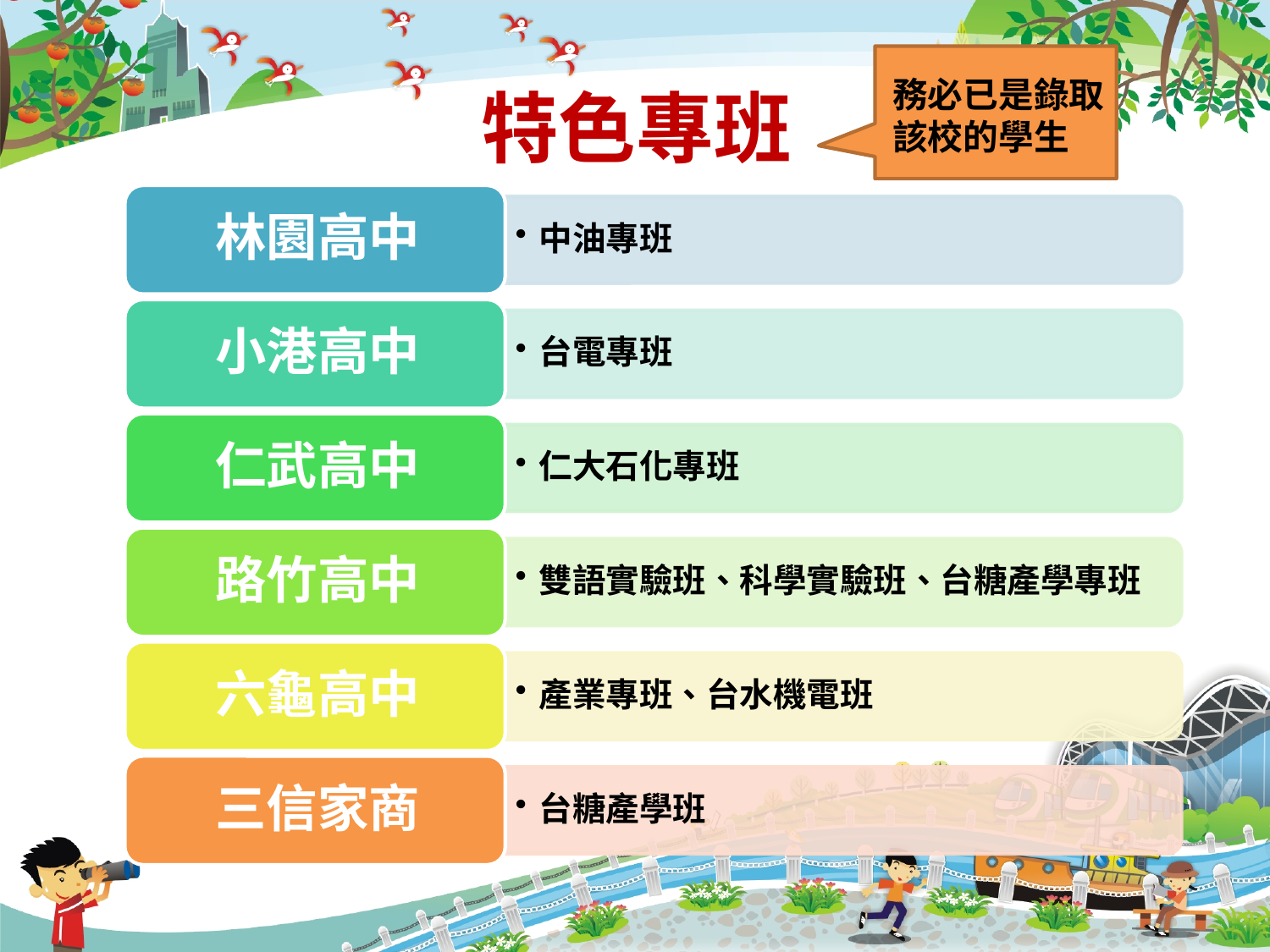

# 特色專班

務必已是錄取該校的學生
中油專班
林園高中
台電專班
小港高中
仁大石化專班
仁武高中
雙語實驗班、科學實驗班、台糖產學專班
路竹高中
產業專班、台水機電班
六龜高中
台糖產學班
三信家商